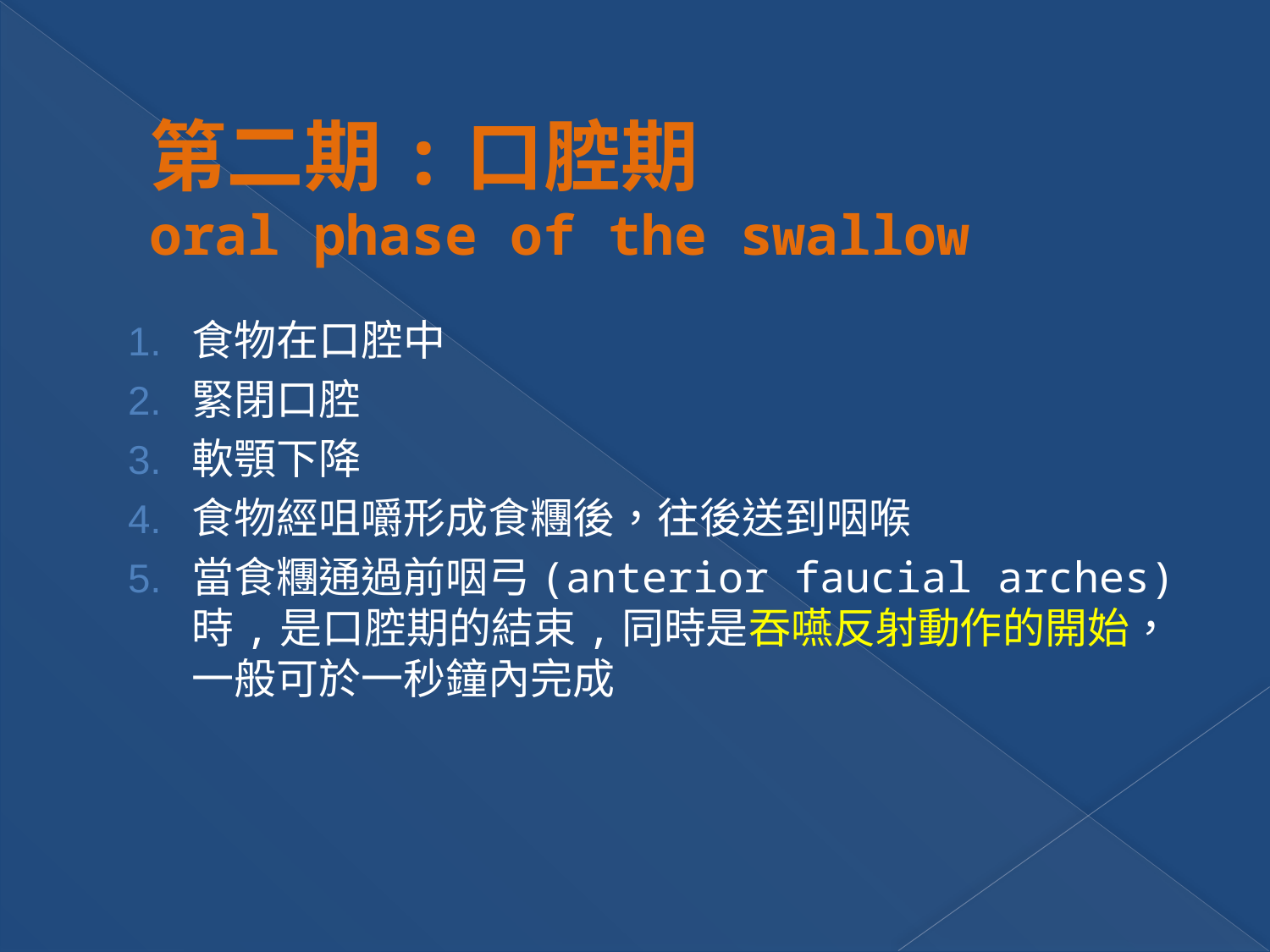

# 第二期:口腔期 oral phase of the swallow
食物在口腔中
緊閉口腔
軟顎下降
食物經咀嚼形成食糰後，往後送到咽喉
當食糰通過前咽弓(anterior faucial arches)時,是口腔期的結束,同時是吞嚥反射動作的開始，一般可於一秒鐘內完成